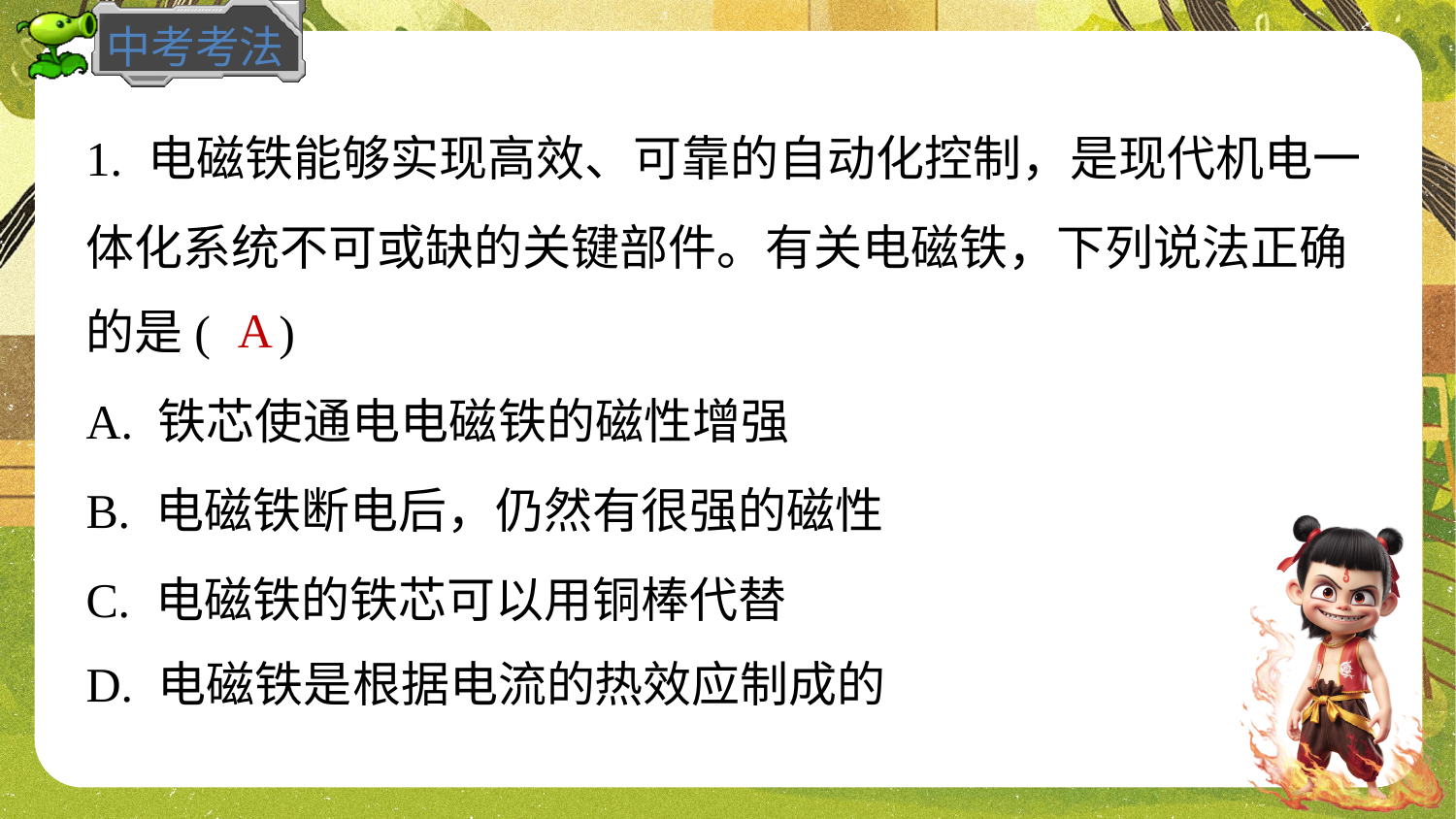

1. 电磁铁能够实现高效、可靠的自动化控制，是现代机电一
体化系统不可或缺的关键部件。有关电磁铁，下列说法正确
的是(     )
A
A. 铁芯使通电电磁铁的磁性增强
B. 电磁铁断电后，仍然有很强的磁性
C. 电磁铁的铁芯可以用铜棒代替
D. 电磁铁是根据电流的热效应制成的